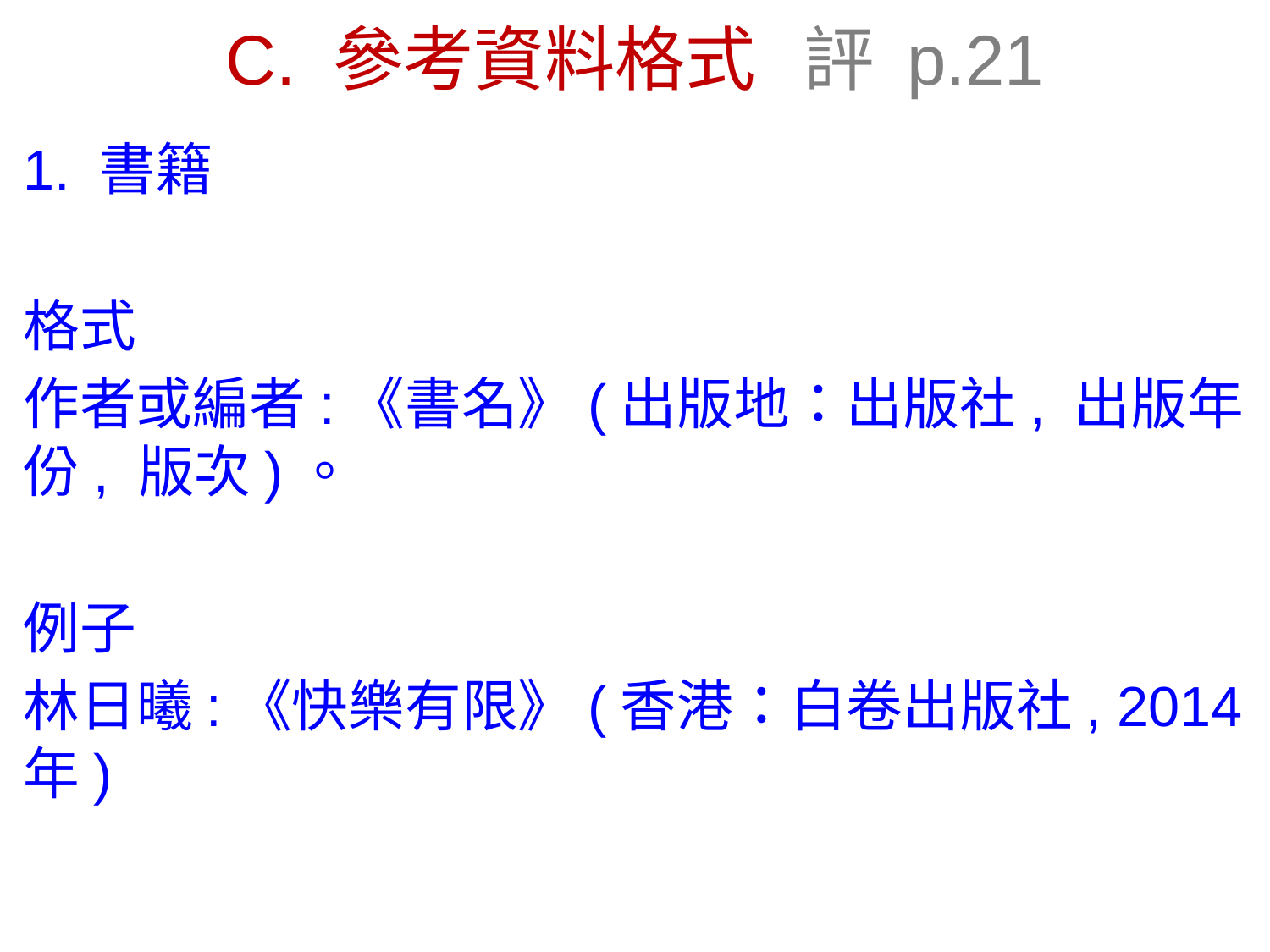

# C. 參考資料格式   評 p.21
1. 書籍

格式
作者或編者:《書名》(出版地：出版社, 出版年份, 版次)。

例子
林日曦:《快樂有限》(香港：白卷出版社, 2014年)